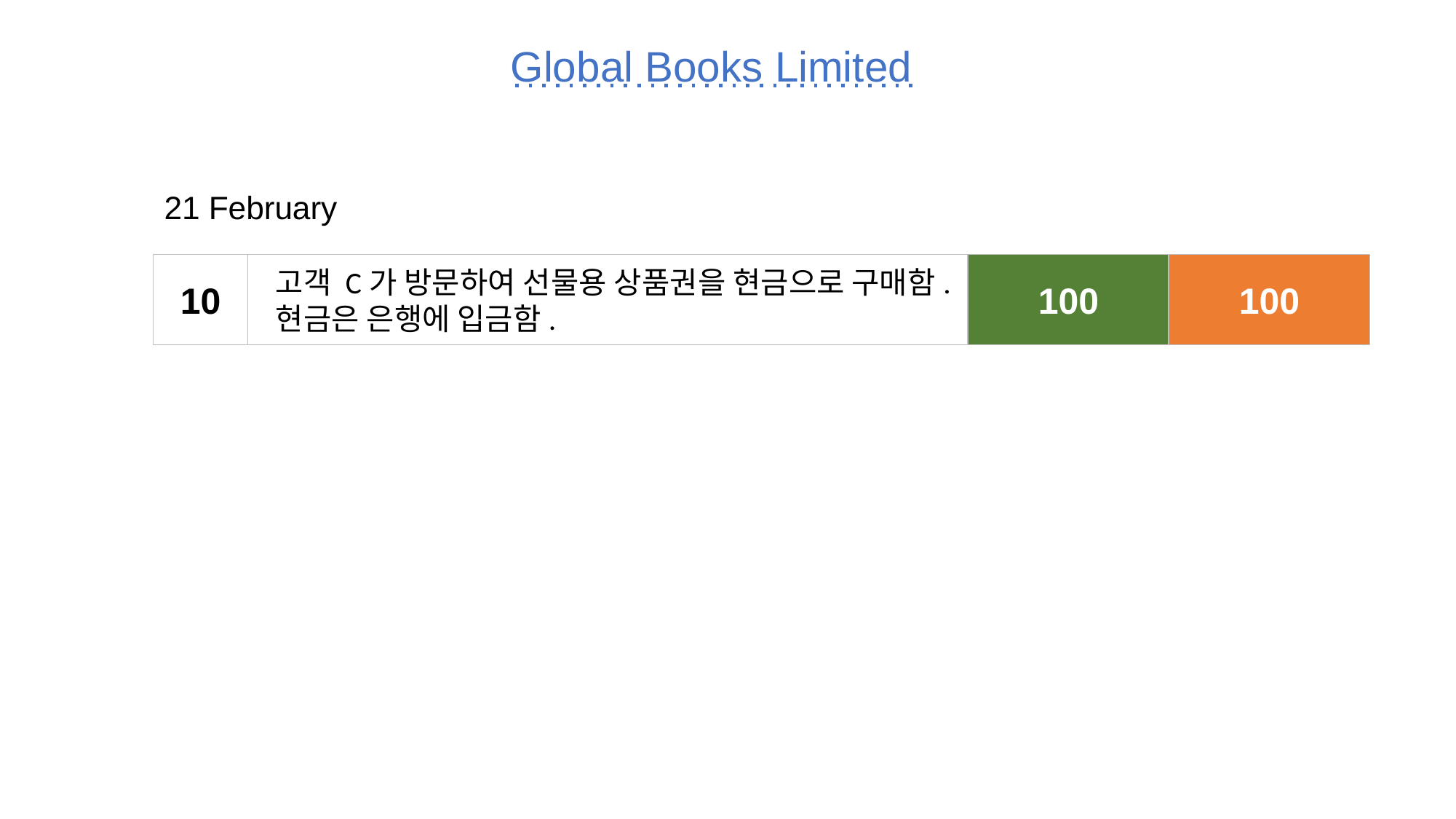

Global Books Limited
21 February
10
Cash
100
Deferred income
100
고객 C가 방문하여 선물용 상품권을 현금으로 구매함. 현금은 은행에 입금함.
100
100